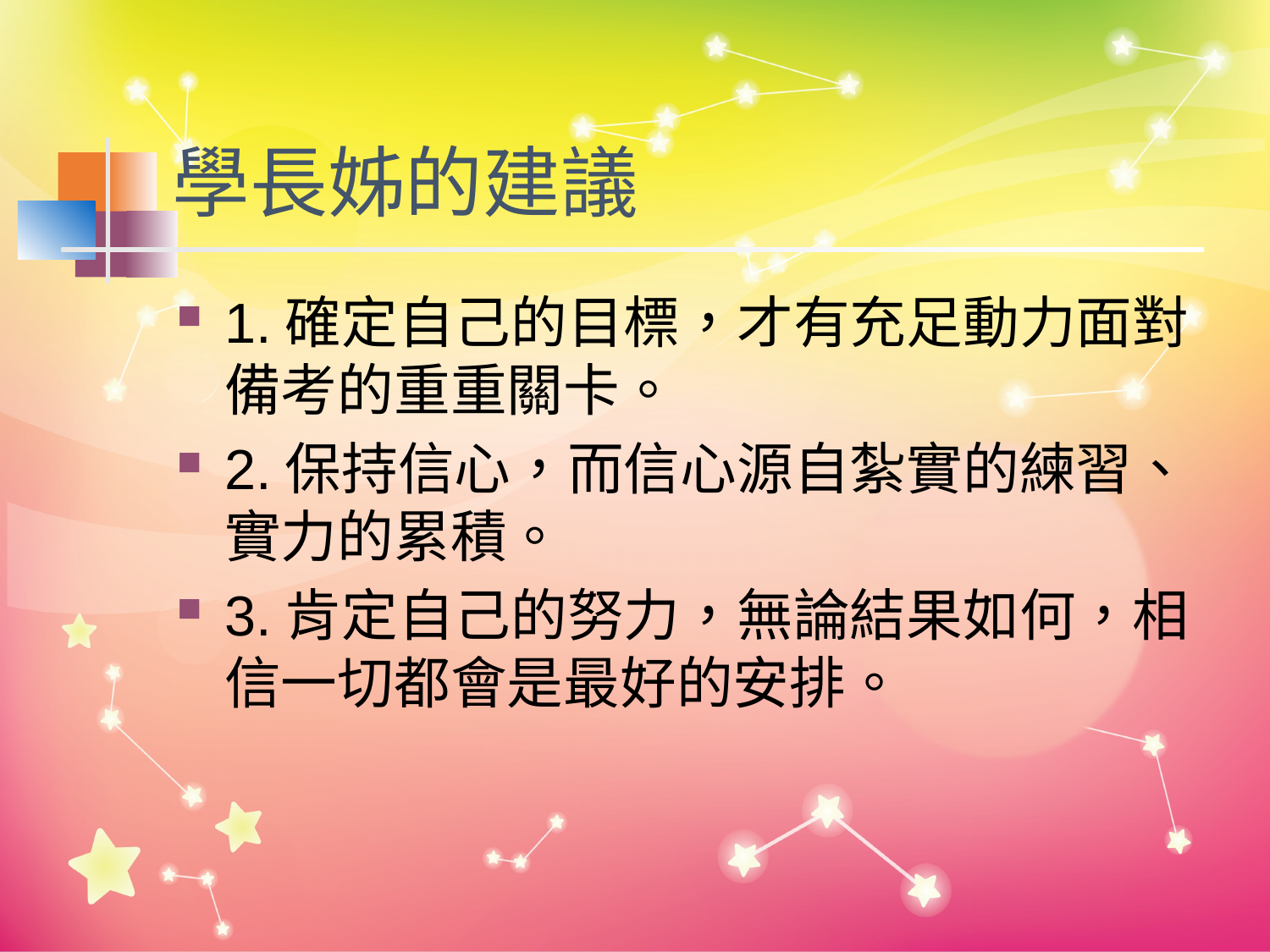

# 學長姊的建議
1.確定自己的目標，才有充足動力面對備考的重重關卡。
2.保持信心，而信心源自紮實的練習、實力的累積。
3.肯定自己的努力，無論結果如何，相信一切都會是最好的安排。